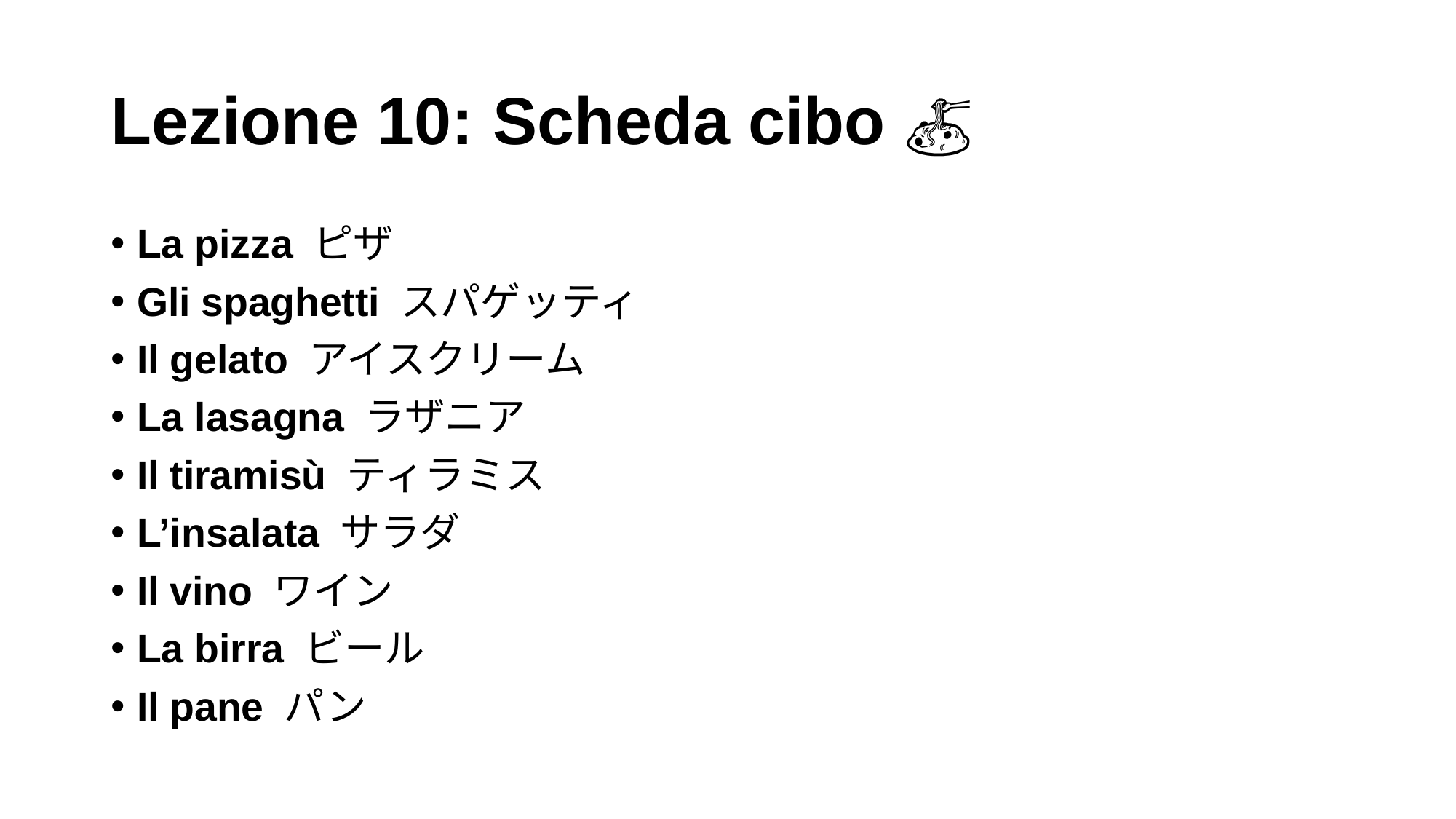

# Lezione 10: Scheda cibo 🍝
La pizza ピザ
Gli spaghetti スパゲッティ
Il gelato アイスクリーム
La lasagna ラザニア
Il tiramisù ティラミス
L’insalata サラダ
Il vino ワイン
La birra ビール
Il pane パン